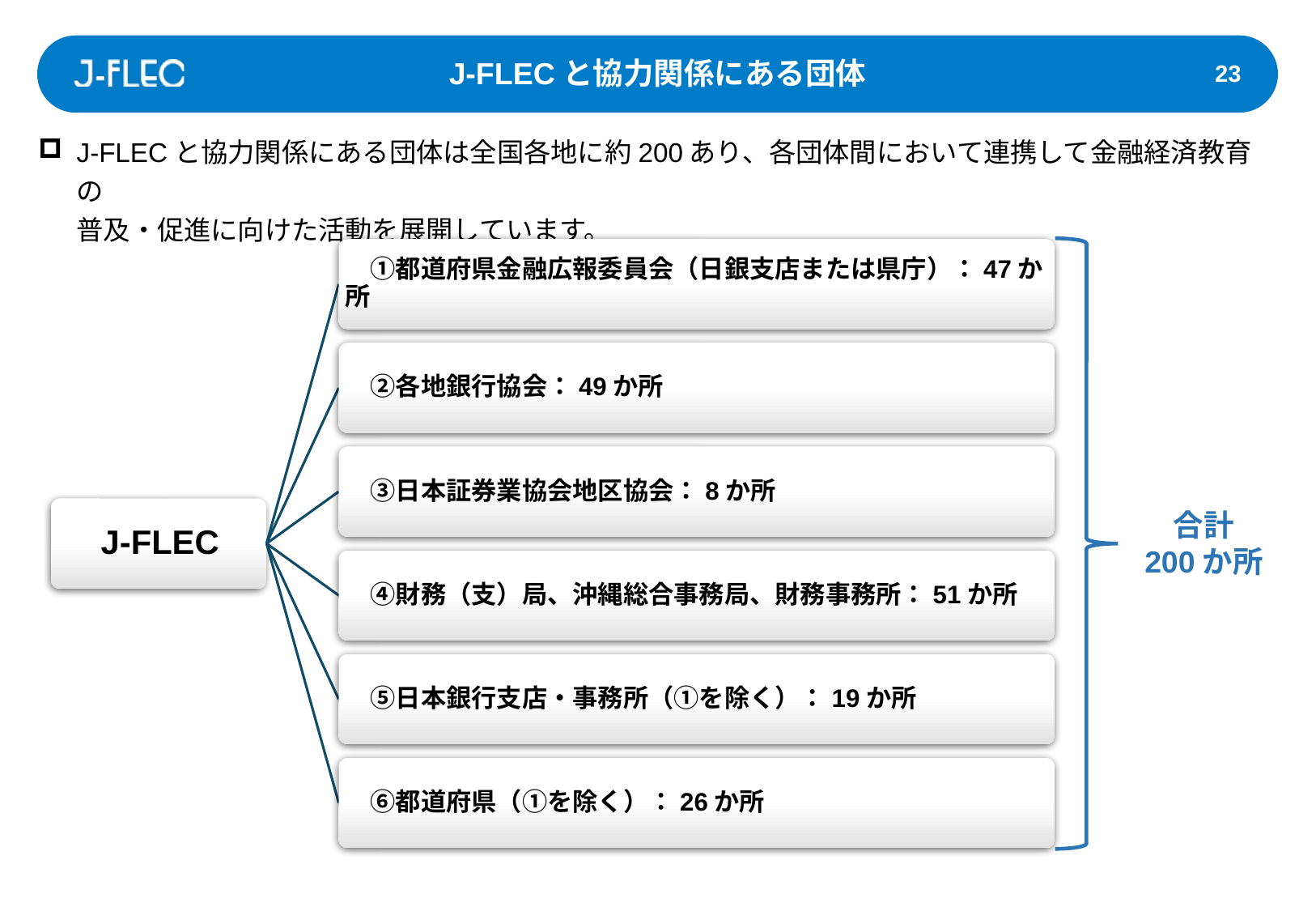

J-FLECと協力関係にある団体
23
J-FLECと協力関係にある団体は全国各地に約200あり、各団体間において連携して金融経済教育の
普及・促進に向けた活動を展開しています。

J-FLEC

　①都道府県金融広報委員会（日銀支店または県庁）：47か所

　②各地銀行協会：49か所

　③日本証券業協会地区協会：8か所

　④財務（支）局、沖縄総合事務局、財務事務所：51か所

　⑤日本銀行支店・事務所（①を除く）：19か所

　⑥都道府県（①を除く）：26か所

合計
200か所